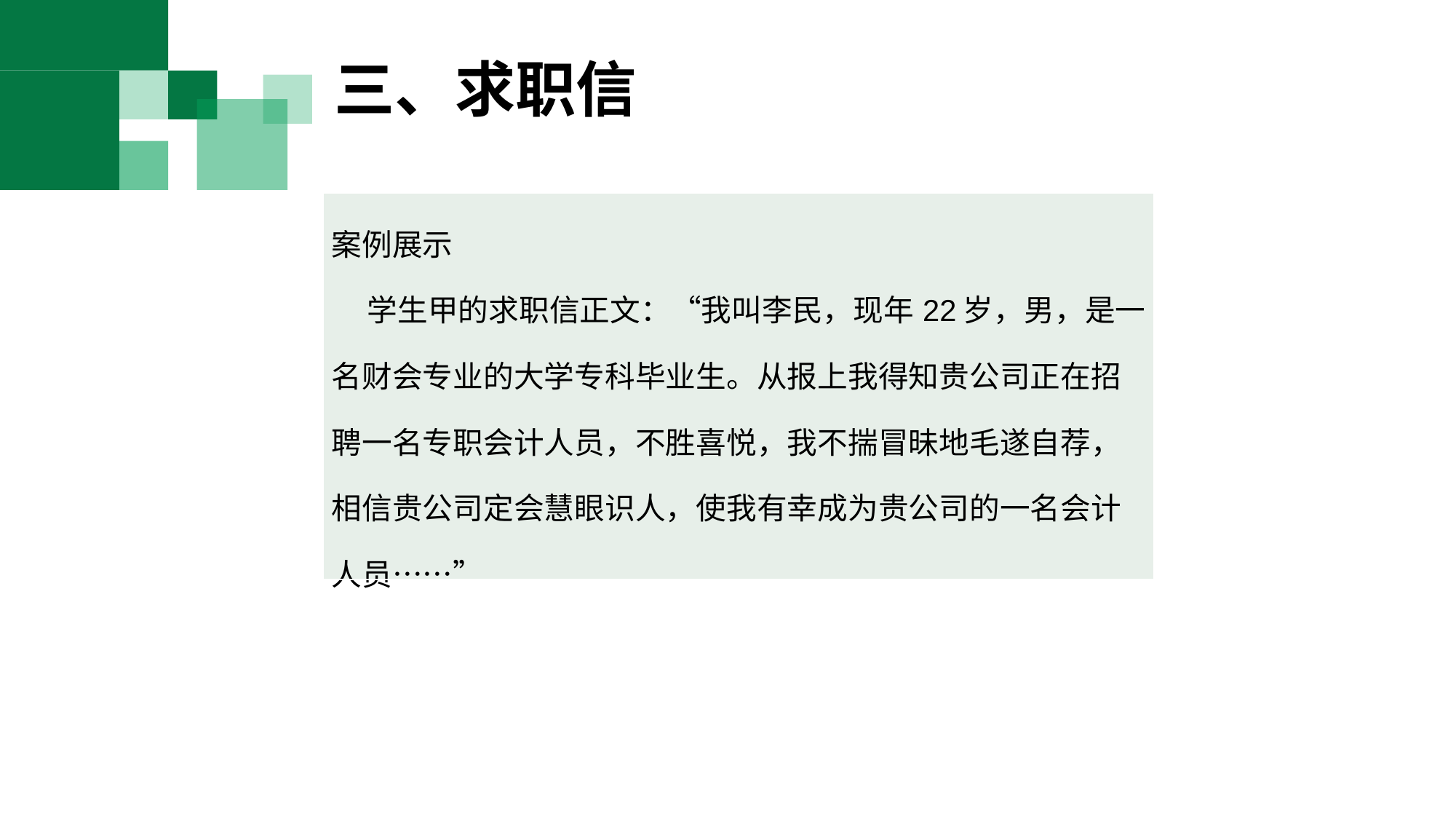

三、求职信

| 案例展示 学生甲的求职信正文：“我叫李民，现年22岁，男，是一名财会专业的大学专科毕业生。从报上我得知贵公司正在招聘一名专职会计人员，不胜喜悦，我不揣冒昧地毛遂自荐，相信贵公司定会慧眼识人，使我有幸成为贵公司的一名会计人员……” |
| --- |